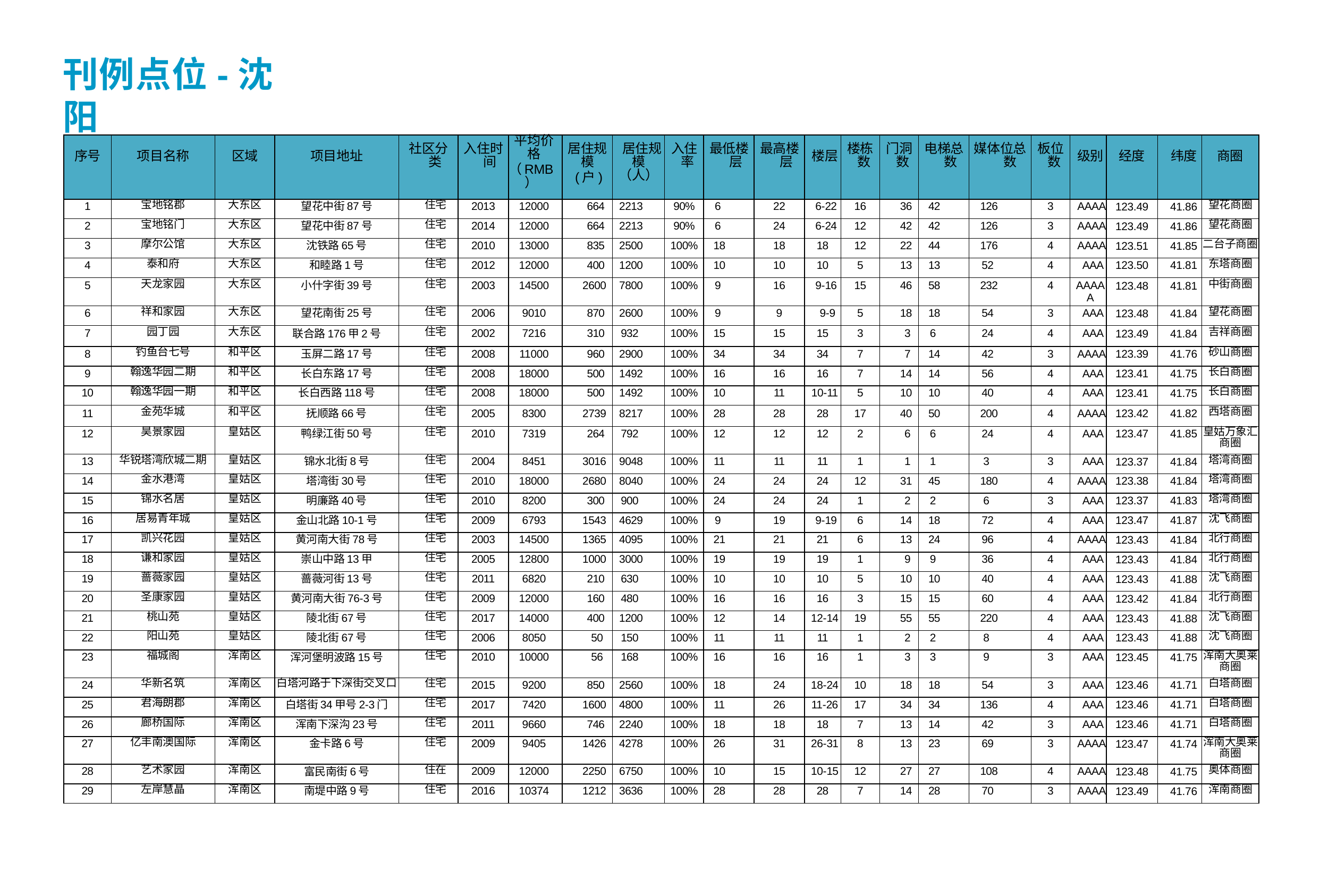

# 刊例点位-沈阳
| 序号 | 项目名称 | 区域 | 项目地址 | 社区分类 | 入住时间 | 平均价格 （RMB） | 居住规模(户) | 居住规模（人） | 入住率 | 最低楼层 | 最高楼层 | 楼层 | 楼栋数 | 门洞数 | 电梯总数 | 媒体位总数 | 板位数 | 级别 | 经度 | 纬度 | 商圈 |
| --- | --- | --- | --- | --- | --- | --- | --- | --- | --- | --- | --- | --- | --- | --- | --- | --- | --- | --- | --- | --- | --- |
| 1 | 宝地铭郡 | 大东区 | 望花中街87号 | 住宅 | 2013 | 12000 | 664 | 2213 | 90% | 6 | 22 | 6-22 | 16 | 36 | 42 | 126 | 3 | AAAA | 123.49 | 41.86 | 望花商圈 |
| 2 | 宝地铭门 | 大东区 | 望花中街87号 | 住宅 | 2014 | 12000 | 664 | 2213 | 90% | 6 | 24 | 6-24 | 12 | 42 | 42 | 126 | 3 | AAAA | 123.49 | 41.86 | 望花商圈 |
| 3 | 摩尔公馆 | 大东区 | 沈铁路65号 | 住宅 | 2010 | 13000 | 835 | 2500 | 100% | 18 | 18 | 18 | 12 | 22 | 44 | 176 | 4 | AAAA | 123.51 | 41.85 | 二台子商圈 |
| 4 | 泰和府 | 大东区 | 和睦路1号 | 住宅 | 2012 | 12000 | 400 | 1200 | 100% | 10 | 10 | 10 | 5 | 13 | 13 | 52 | 4 | AAA | 123.50 | 41.81 | 东塔商圈 |
| 5 | 天龙家园 | 大东区 | 小什字街39号 | 住宅 | 2003 | 14500 | 2600 | 7800 | 100% | 9 | 16 | 9-16 | 15 | 46 | 58 | 232 | 4 | AAAAA | 123.48 | 41.81 | 中街商圈 |
| 6 | 祥和家园 | 大东区 | 望花南街25号 | 住宅 | 2006 | 9010 | 870 | 2600 | 100% | 9 | 9 | 9-9 | 5 | 18 | 18 | 54 | 3 | AAA | 123.48 | 41.84 | 望花商圈 |
| 7 | 园丁园 | 大东区 | 联合路176甲2号 | 住宅 | 2002 | 7216 | 310 | 932 | 100% | 15 | 15 | 15 | 3 | 3 | 6 | 24 | 4 | AAA | 123.49 | 41.84 | 吉祥商圈 |
| 8 | 钓鱼台七号 | 和平区 | 玉屏二路17号 | 住宅 | 2008 | 11000 | 960 | 2900 | 100% | 34 | 34 | 34 | 7 | 7 | 14 | 42 | 3 | AAAA | 123.39 | 41.76 | 砂山商圈 |
| 9 | 翰逸华园二期 | 和平区 | 长白东路17号 | 住宅 | 2008 | 18000 | 500 | 1492 | 100% | 16 | 16 | 16 | 7 | 14 | 14 | 56 | 4 | AAA | 123.41 | 41.75 | 长白商圈 |
| 10 | 翰逸华园一期 | 和平区 | 长白西路118号 | 住宅 | 2008 | 18000 | 500 | 1492 | 100% | 10 | 11 | 10-11 | 5 | 10 | 10 | 40 | 4 | AAA | 123.41 | 41.75 | 长白商圈 |
| 11 | 金苑华城 | 和平区 | 抚顺路66号 | 住宅 | 2005 | 8300 | 2739 | 8217 | 100% | 28 | 28 | 28 | 17 | 40 | 50 | 200 | 4 | AAAA | 123.42 | 41.82 | 西塔商圈 |
| 12 | 昊景家园 | 皇姑区 | 鸭绿江街50号 | 住宅 | 2010 | 7319 | 264 | 792 | 100% | 12 | 12 | 12 | 2 | 6 | 6 | 24 | 4 | AAA | 123.47 | 41.85 | 皇姑万象汇商圈 |
| 13 | 华锐塔湾欣城二期 | 皇姑区 | 锦水北街8号 | 住宅 | 2004 | 8451 | 3016 | 9048 | 100% | 11 | 11 | 11 | 1 | 1 | 1 | 3 | 3 | AAA | 123.37 | 41.84 | 塔湾商圈 |
| 14 | 金水港湾 | 皇姑区 | 塔湾街30号 | 住宅 | 2010 | 18000 | 2680 | 8040 | 100% | 24 | 24 | 24 | 12 | 31 | 45 | 180 | 4 | AAAA | 123.38 | 41.84 | 塔湾商圈 |
| 15 | 锦水名居 | 皇姑区 | 明廉路40号 | 住宅 | 2010 | 8200 | 300 | 900 | 100% | 24 | 24 | 24 | 1 | 2 | 2 | 6 | 3 | AAA | 123.37 | 41.83 | 塔湾商圈 |
| 16 | 居易青年城 | 皇姑区 | 金山北路10-1号 | 住宅 | 2009 | 6793 | 1543 | 4629 | 100% | 9 | 19 | 9-19 | 6 | 14 | 18 | 72 | 4 | AAA | 123.47 | 41.87 | 沈飞商圈 |
| 17 | 凯兴花园 | 皇姑区 | 黄河南大街78号 | 住宅 | 2003 | 14500 | 1365 | 4095 | 100% | 21 | 21 | 21 | 6 | 13 | 24 | 96 | 4 | AAAA | 123.43 | 41.84 | 北行商圈 |
| 18 | 谦和家园 | 皇姑区 | 崇山中路13甲 | 住宅 | 2005 | 12800 | 1000 | 3000 | 100% | 19 | 19 | 19 | 1 | 9 | 9 | 36 | 4 | AAA | 123.43 | 41.84 | 北行商圈 |
| 19 | 蔷薇家园 | 皇姑区 | 蔷薇河街13号 | 住宅 | 2011 | 6820 | 210 | 630 | 100% | 10 | 10 | 10 | 5 | 10 | 10 | 40 | 4 | AAA | 123.43 | 41.88 | 沈飞商圈 |
| 20 | 圣康家园 | 皇姑区 | 黄河南大街76-3号 | 住宅 | 2009 | 12000 | 160 | 480 | 100% | 16 | 16 | 16 | 3 | 15 | 15 | 60 | 4 | AAA | 123.42 | 41.84 | 北行商圈 |
| 21 | 桃山苑 | 皇姑区 | 陵北街67号 | 住宅 | 2017 | 14000 | 400 | 1200 | 100% | 12 | 14 | 12-14 | 19 | 55 | 55 | 220 | 4 | AAA | 123.43 | 41.88 | 沈飞商圈 |
| 22 | 阳山苑 | 皇姑区 | 陵北街67号 | 住宅 | 2006 | 8050 | 50 | 150 | 100% | 11 | 11 | 11 | 1 | 2 | 2 | 8 | 4 | AAA | 123.43 | 41.88 | 沈飞商圈 |
| 23 | 福城阁 | 浑南区 | 浑河堡明波路15号 | 住宅 | 2010 | 10000 | 56 | 168 | 100% | 16 | 16 | 16 | 1 | 3 | 3 | 9 | 3 | AAA | 123.45 | 41.75 | 浑南大奥莱商圈 |
| 24 | 华新名筑 | 浑南区 | 白塔河路于下深街交叉口 | 住宅 | 2015 | 9200 | 850 | 2560 | 100% | 18 | 24 | 18-24 | 10 | 18 | 18 | 54 | 3 | AAA | 123.46 | 41.71 | 白塔商圈 |
| 25 | 君海朗郡 | 浑南区 | 白塔街34甲号2-3门 | 住宅 | 2017 | 7420 | 1600 | 4800 | 100% | 11 | 26 | 11-26 | 17 | 34 | 34 | 136 | 4 | AAA | 123.46 | 41.71 | 白塔商圈 |
| 26 | 廊桥国际 | 浑南区 | 浑南下深沟23号 | 住宅 | 2011 | 9660 | 746 | 2240 | 100% | 18 | 18 | 18 | 7 | 13 | 14 | 42 | 3 | AAA | 123.46 | 41.71 | 白塔商圈 |
| 27 | 亿丰南澳国际 | 浑南区 | 金卡路6号 | 住宅 | 2009 | 9405 | 1426 | 4278 | 100% | 26 | 31 | 26-31 | 8 | 13 | 23 | 69 | 3 | AAAA | 123.47 | 41.74 | 浑南大奥莱商圈 |
| 28 | 艺术家园 | 浑南区 | 富民南街6号 | 住在 | 2009 | 12000 | 2250 | 6750 | 100% | 10 | 15 | 10-15 | 12 | 27 | 27 | 108 | 4 | AAAA | 123.48 | 41.75 | 奥体商圈 |
| 29 | 左岸慧晶 | 浑南区 | 南堤中路9号 | 住宅 | 2016 | 10374 | 1212 | 3636 | 100% | 28 | 28 | 28 | 7 | 14 | 28 | 70 | 3 | AAAA | 123.49 | 41.76 | 浑南商圈 |